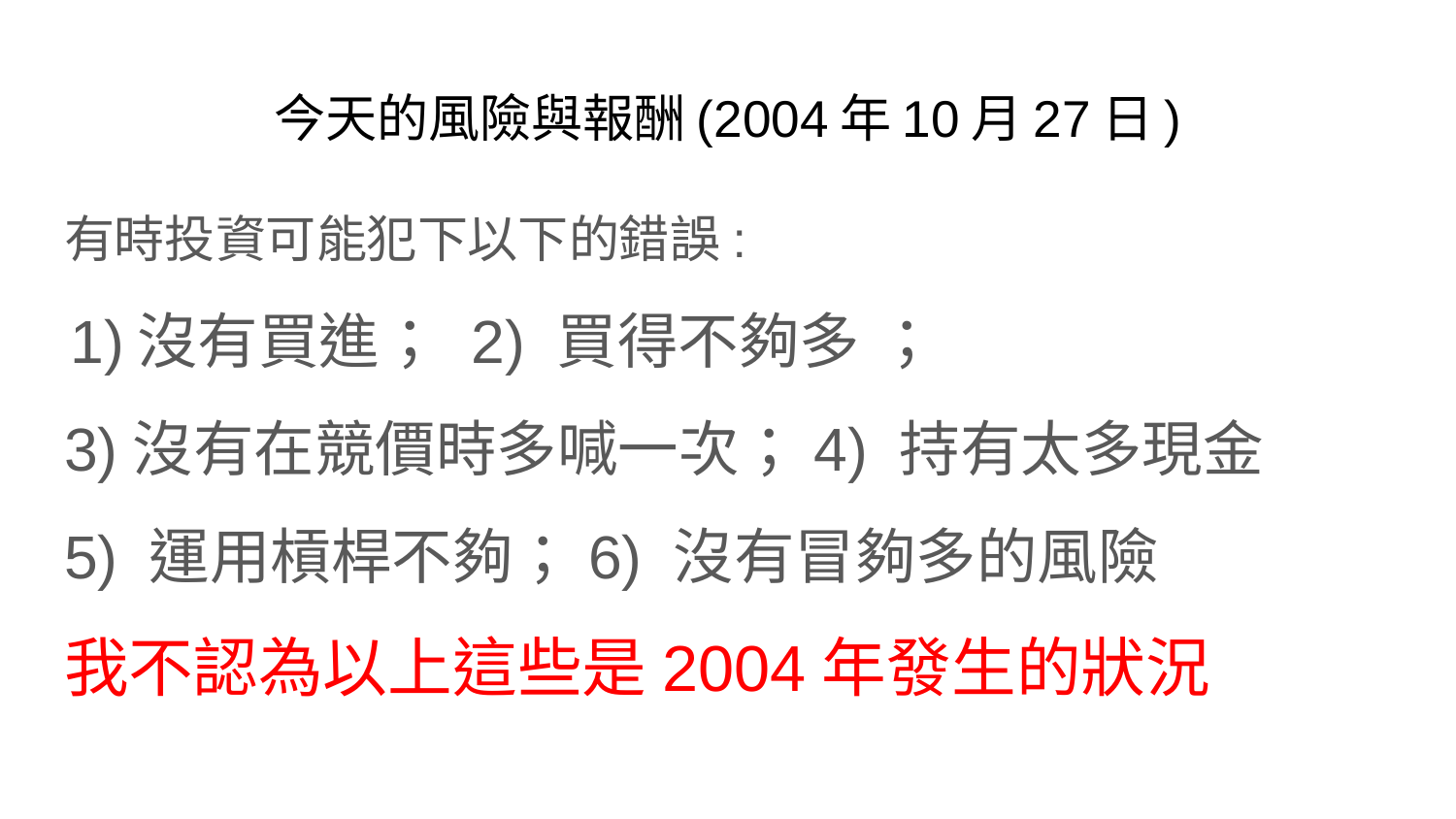

# 今天的風險與報酬(2004年10月27日)
有時投資可能犯下以下的錯誤:
沒有買進； 2) 買得不夠多 ；
3)沒有在競價時多喊一次；4) 持有太多現金
5) 運用槓桿不夠；6) 沒有冒夠多的風險
我不認為以上這些是2004年發生的狀況